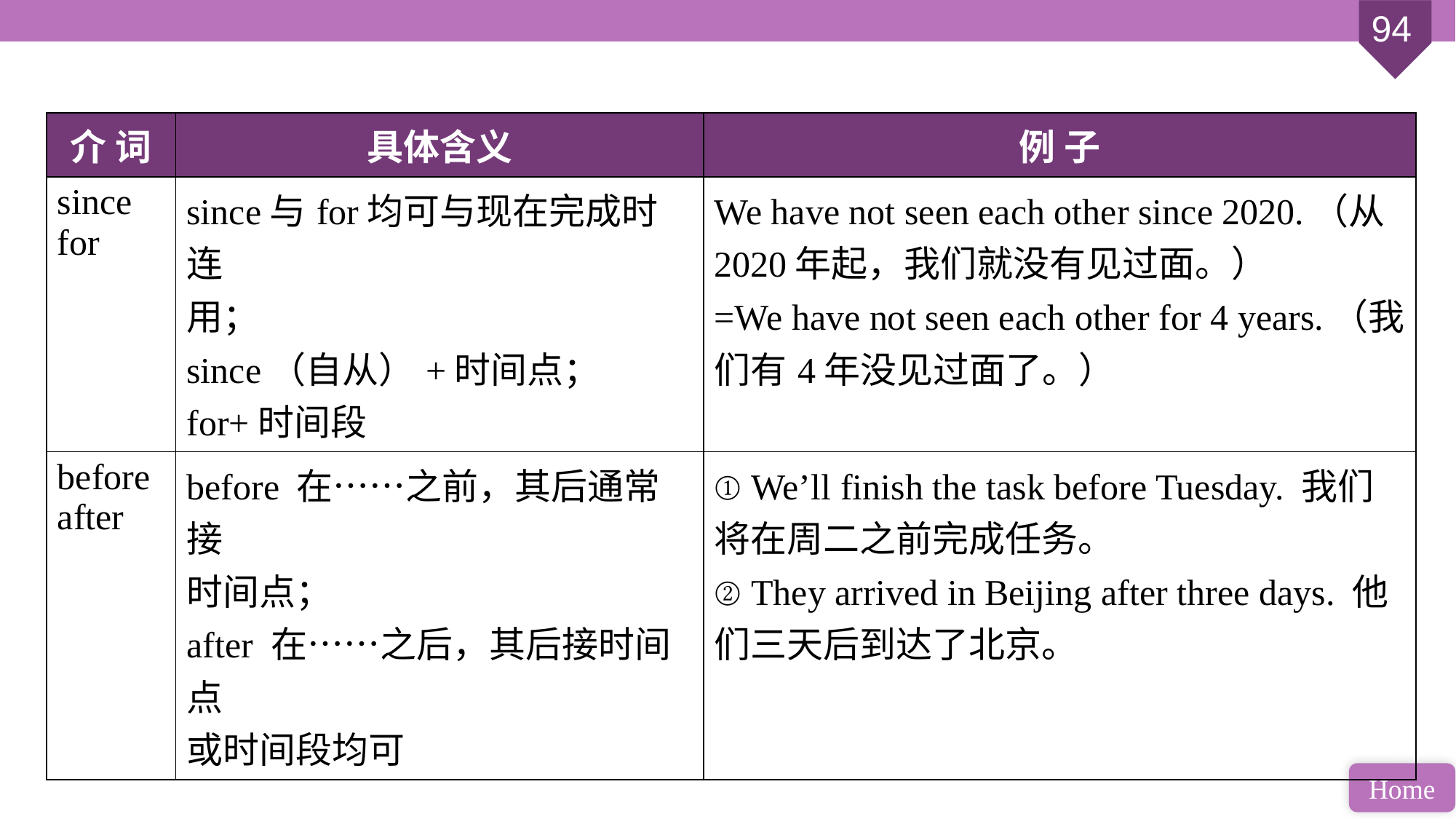

| 介 词 | 具体含义 | 例 子 |
| --- | --- | --- |
| since for | since与for均可与现在完成时连 用； since（自从）+时间点； for+时间段 | We have not seen each other since 2020.（从2020年起，我们就没有见过面。） =We have not seen each other for 4 years.（我们有4年没见过面了。） |
| before after | before 在……之前，其后通常接 时间点； after 在……之后，其后接时间点 或时间段均可 | ① We’ll finish the task before Tuesday. 我们将在周二之前完成任务。 ② They arrived in Beijing after three days. 他们三天后到达了北京。 |